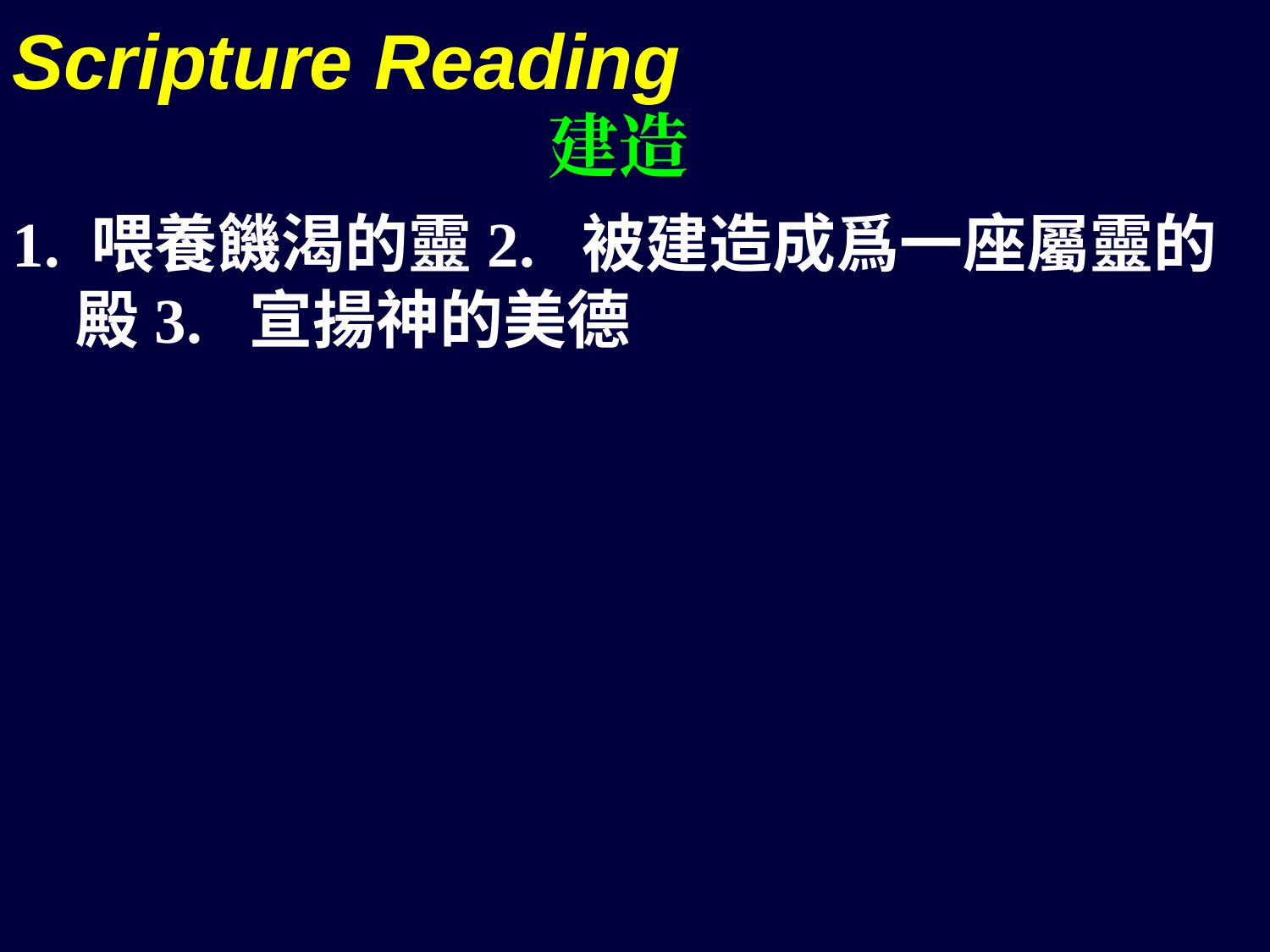

Scripture Reading
建造
1. 喂養饑渴的靈2.  被建造成爲一座屬靈的殿3.  宣揚神的美德